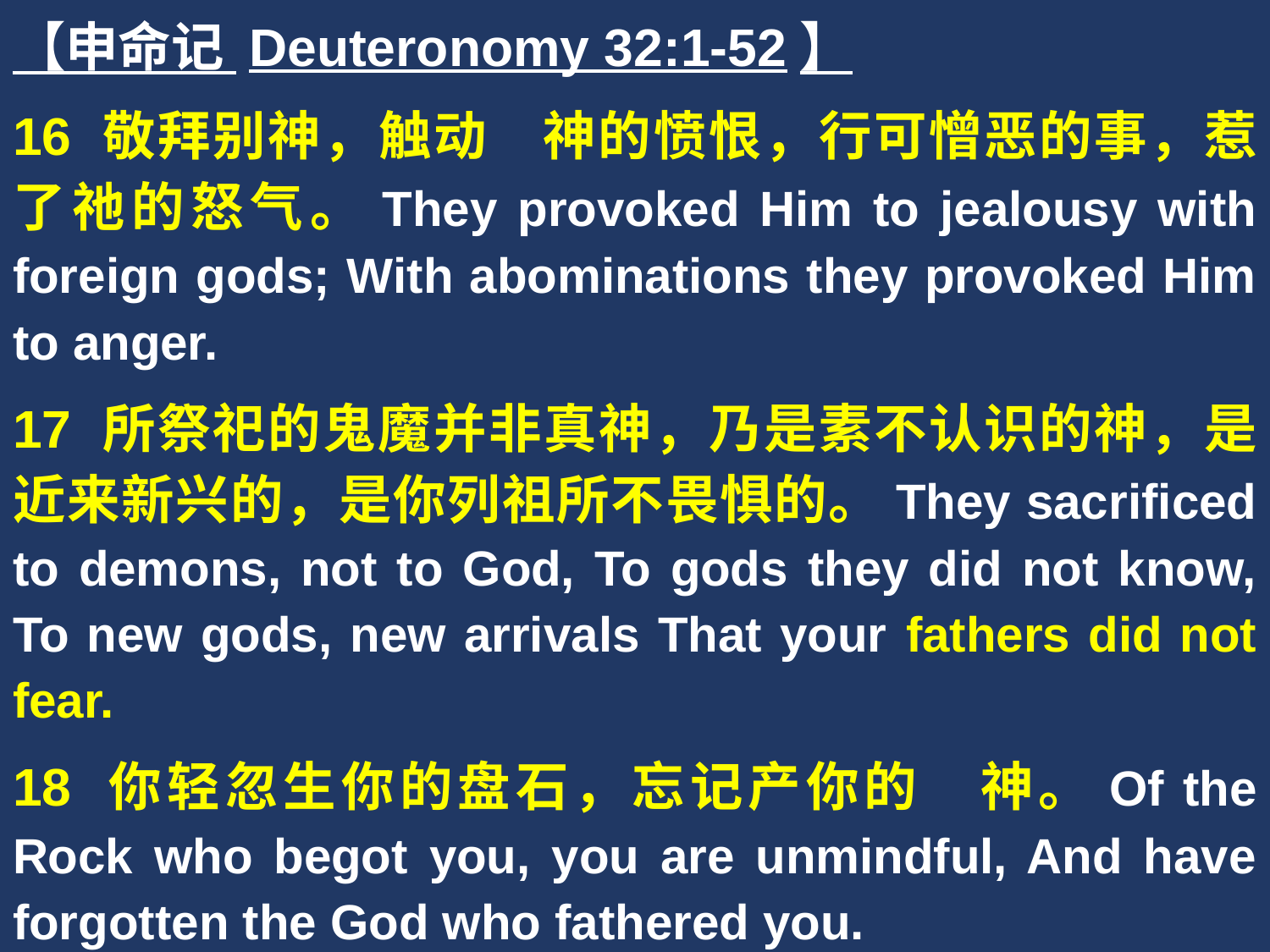

【申命记 Deuteronomy 32:1-52】
16 敬拜别神，触动　神的愤恨，行可憎恶的事，惹了祂的怒气。They provoked Him to jealousy with foreign gods; With abominations they provoked Him to anger.
17 所祭祀的鬼魔并非真神，乃是素不认识的神，是近来新兴的，是你列祖所不畏惧的。They sacrificed to demons, not to God, To gods they did not know, To new gods, new arrivals That your fathers did not fear.
18 你轻忽生你的盘石，忘记产你的　神。Of the Rock who begot you, you are unmindful, And have forgotten the God who fathered you.